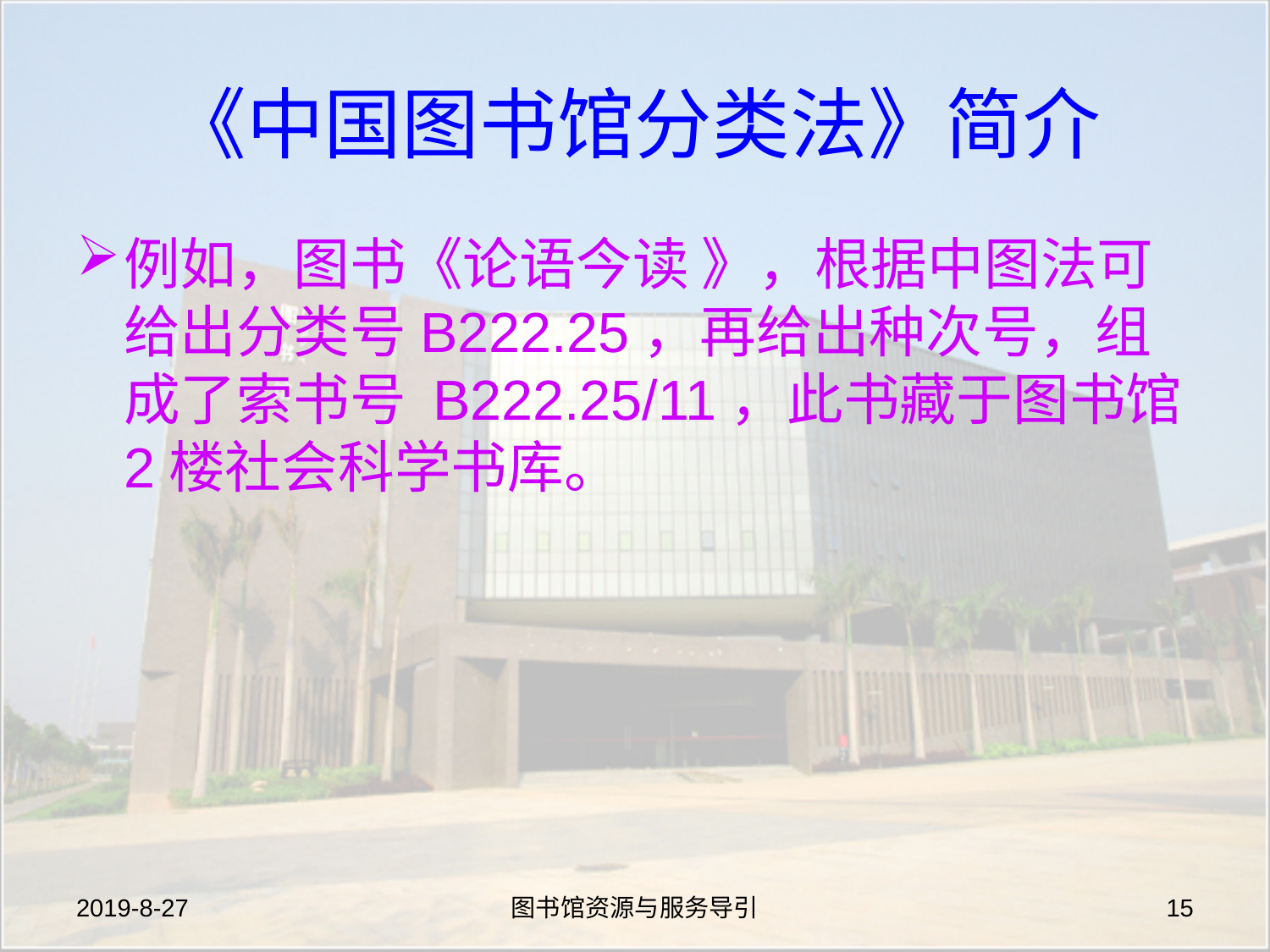

# 《中国图书馆分类法》简介
例如，图书《论语今读 》，根据中图法可给出分类号B222.25，再给出种次号，组成了索书号 B222.25/11，此书藏于图书馆2楼社会科学书库。
2019-8-27
图书馆资源与服务导引
15